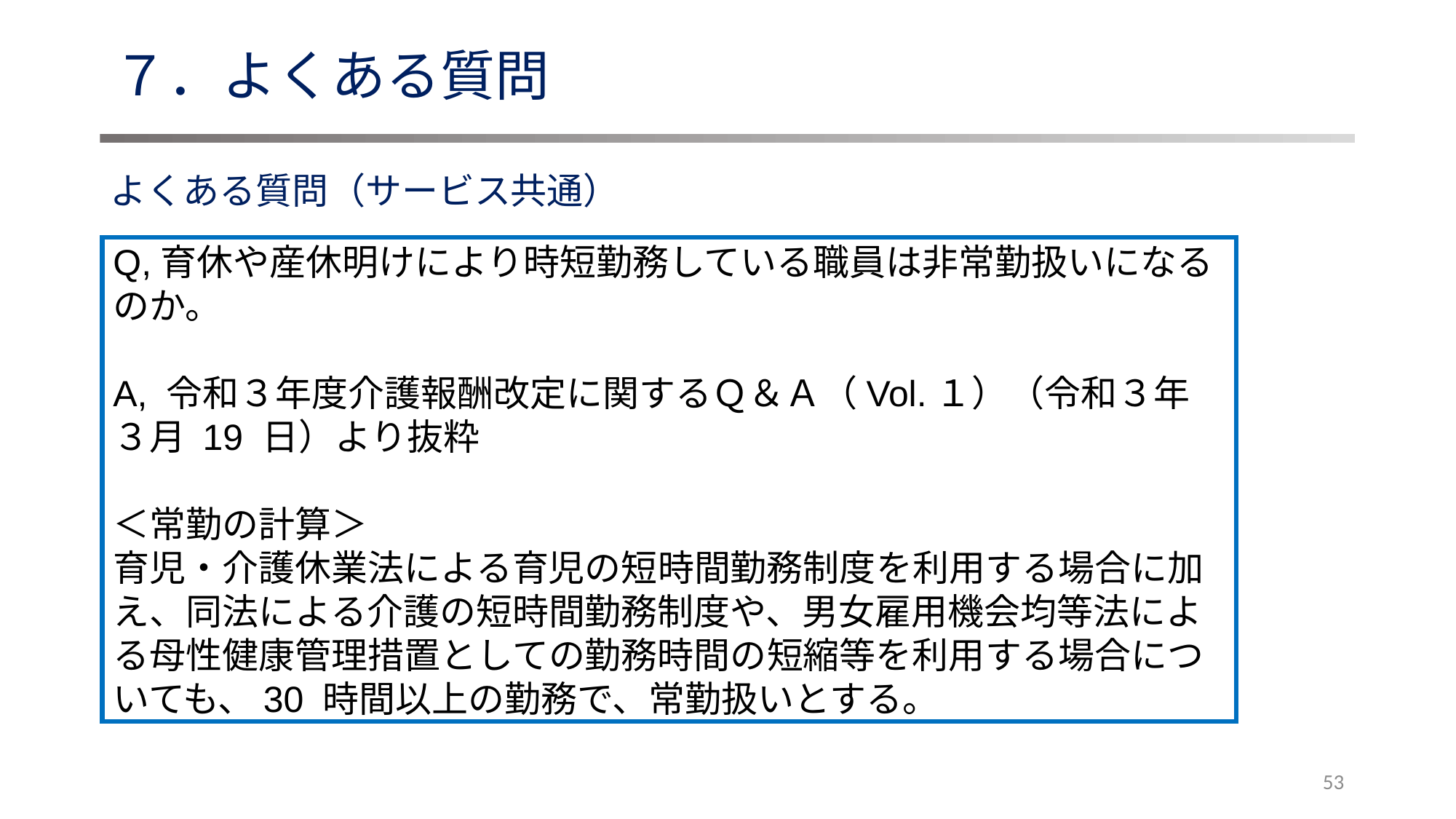

# ７．よくある質問

よくある質問（サービス共通）
Q,育休や産休明けにより時短勤務している職員は非常勤扱いになるのか。

A, 令和３年度介護報酬改定に関するＱ＆Ａ（Vol.１）（令和３年３月 19 日）より抜粋

＜常勤の計算＞
育児・介護休業法による育児の短時間勤務制度を利用する場合に加え、同法による介護の短時間勤務制度や、男女雇用機会均等法による母性健康管理措置としての勤務時間の短縮等を利用する場合についても、30 時間以上の勤務で、常勤扱いとする。
53